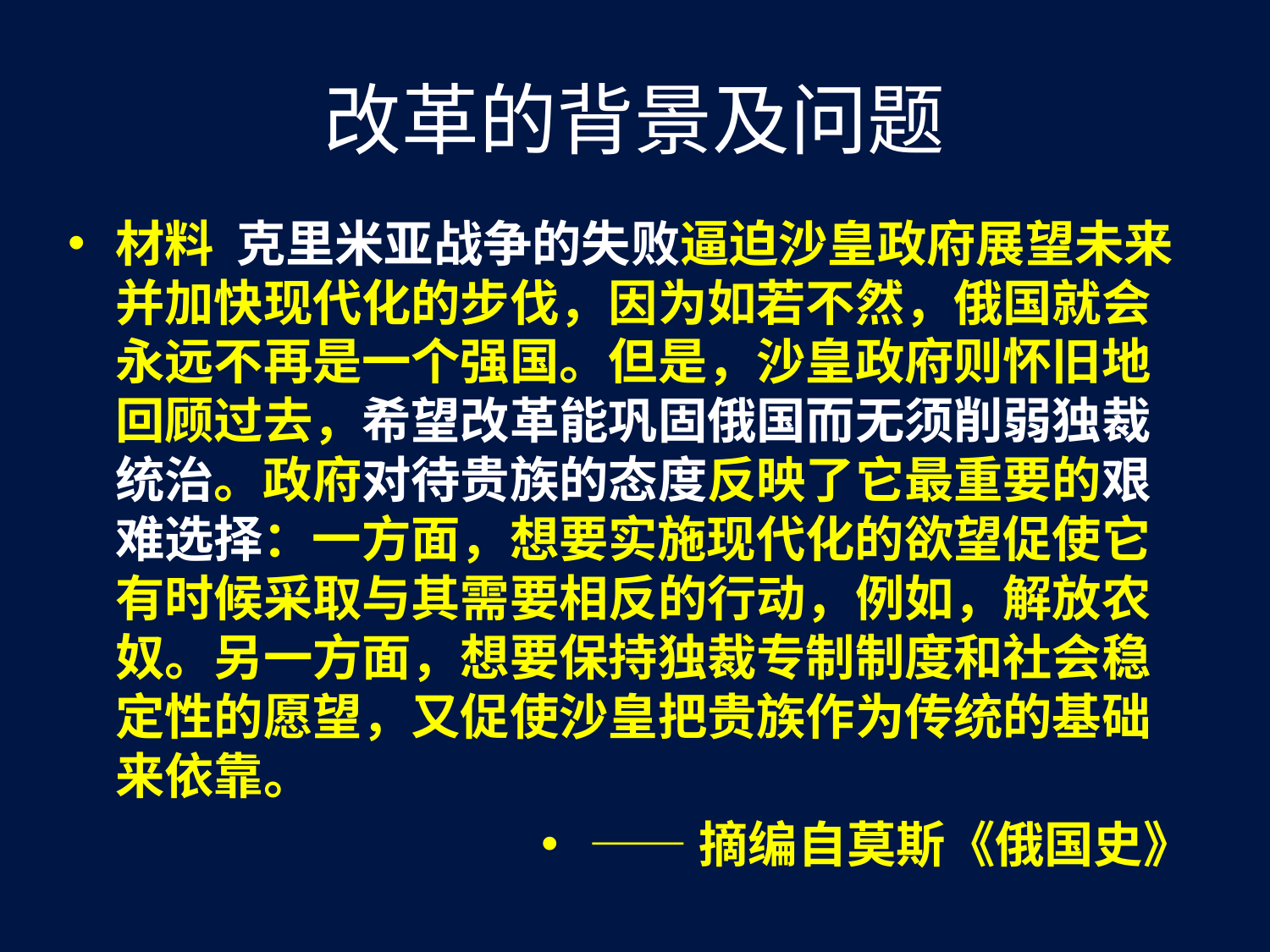

# 改革的背景及问题
材料  克里米亚战争的失败逼迫沙皇政府展望未来并加快现代化的步伐，因为如若不然，俄国就会永远不再是一个强国。但是，沙皇政府则怀旧地回顾过去，希望改革能巩固俄国而无须削弱独裁统治。政府对待贵族的态度反映了它最重要的艰难选择：一方面，想要实施现代化的欲望促使它有时候采取与其需要相反的行动，例如，解放农奴。另一方面，想要保持独裁专制制度和社会稳定性的愿望，又促使沙皇把贵族作为传统的基础来依靠。
——摘编自莫斯《俄国史》